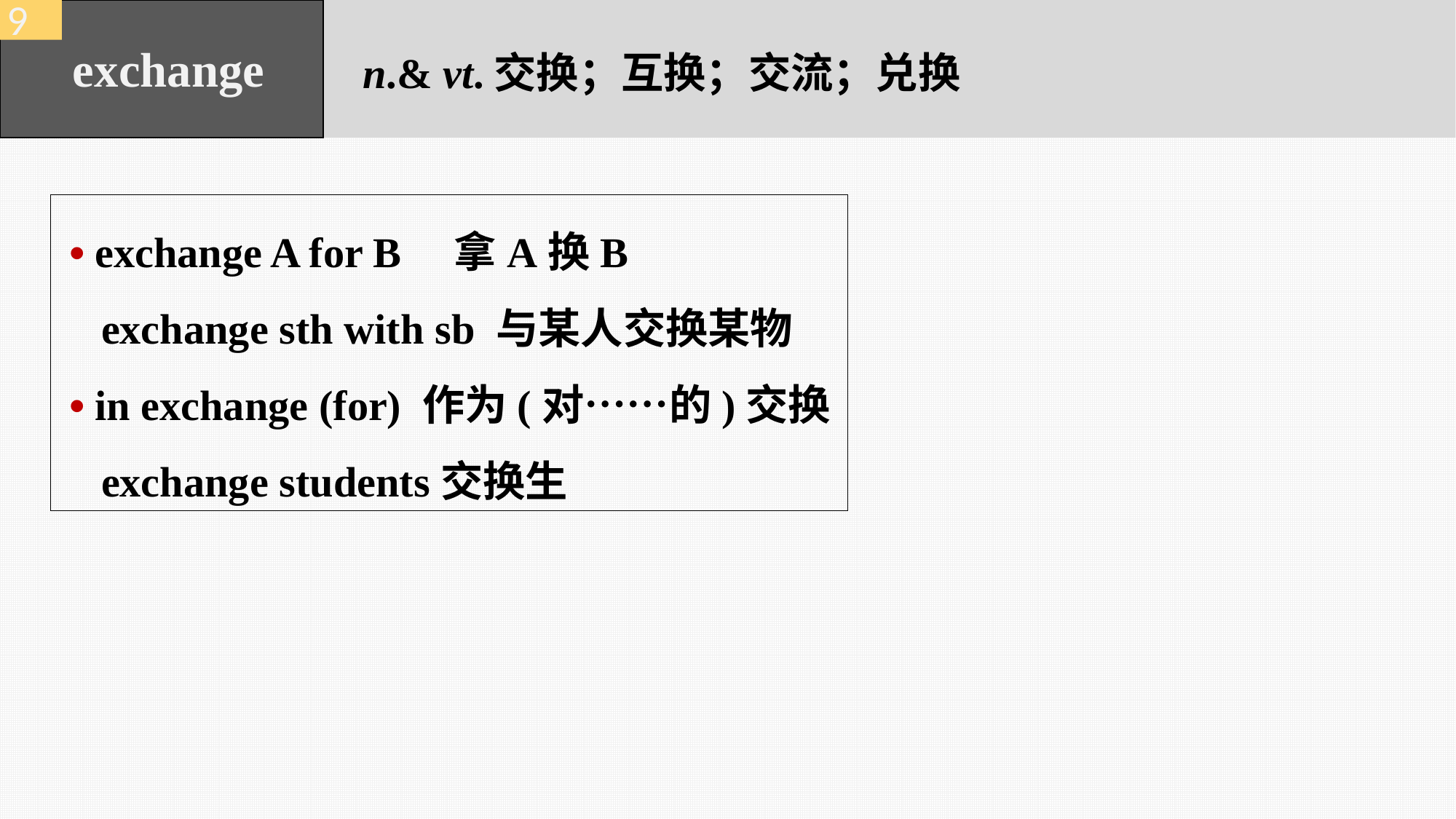

9

n.& vt.交换；互换；交流；兑换
exchange
• exchange A for B　拿A换B
   exchange sth with sb 与某人交换某物
• in exchange (for) 作为(对……的)交换
   exchange students交换生